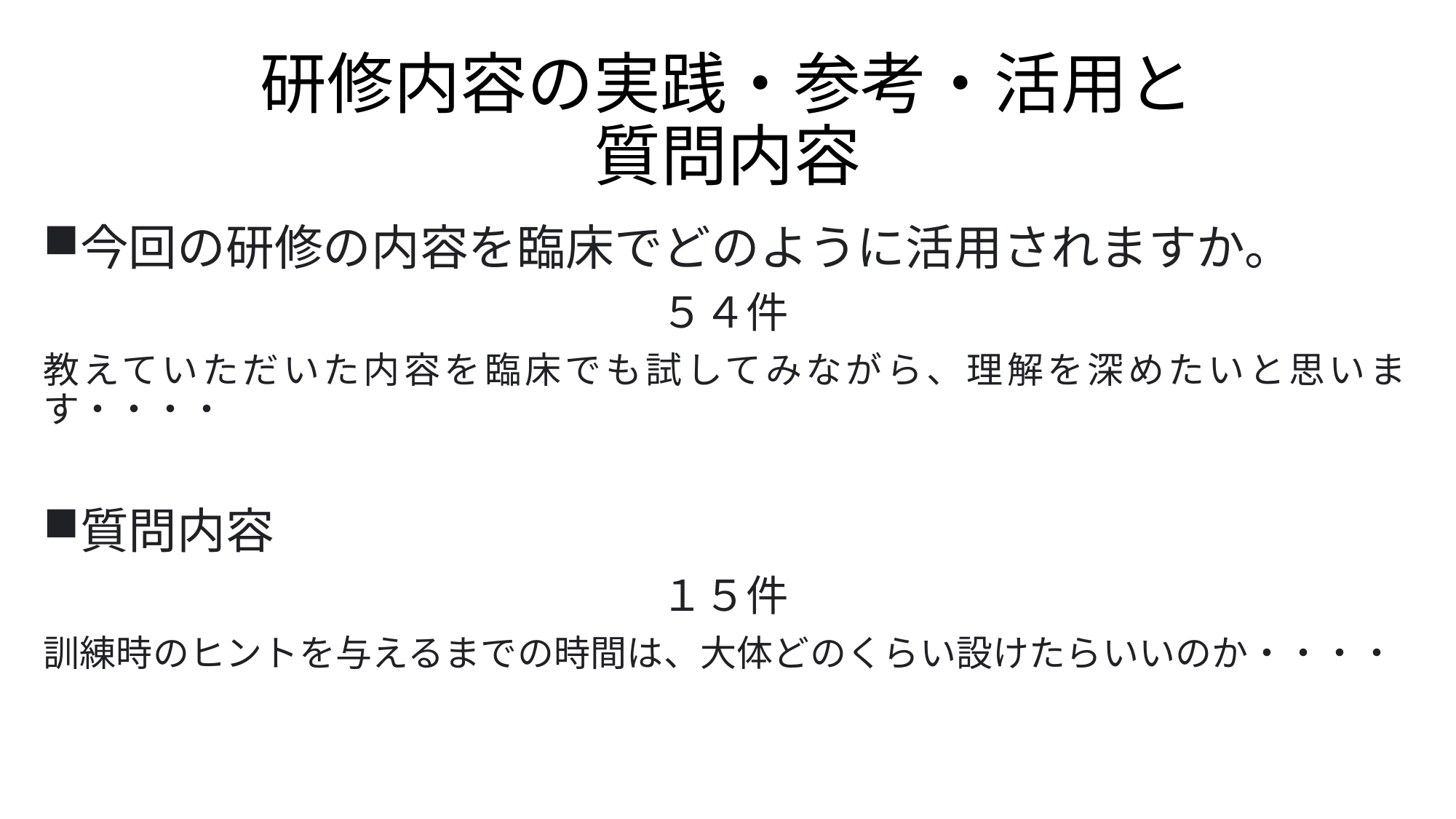

# 研修内容の実践・参考・活用と 質問内容
今回の研修の内容を臨床でどのように活用されますか。
５４件
教えていただいた内容を臨床でも試してみながら、理解を深めたいと思います・・・・

質問内容
１５件
訓練時のヒントを与えるまでの時間は、大体どのくらい設けたらいいのか・・・・